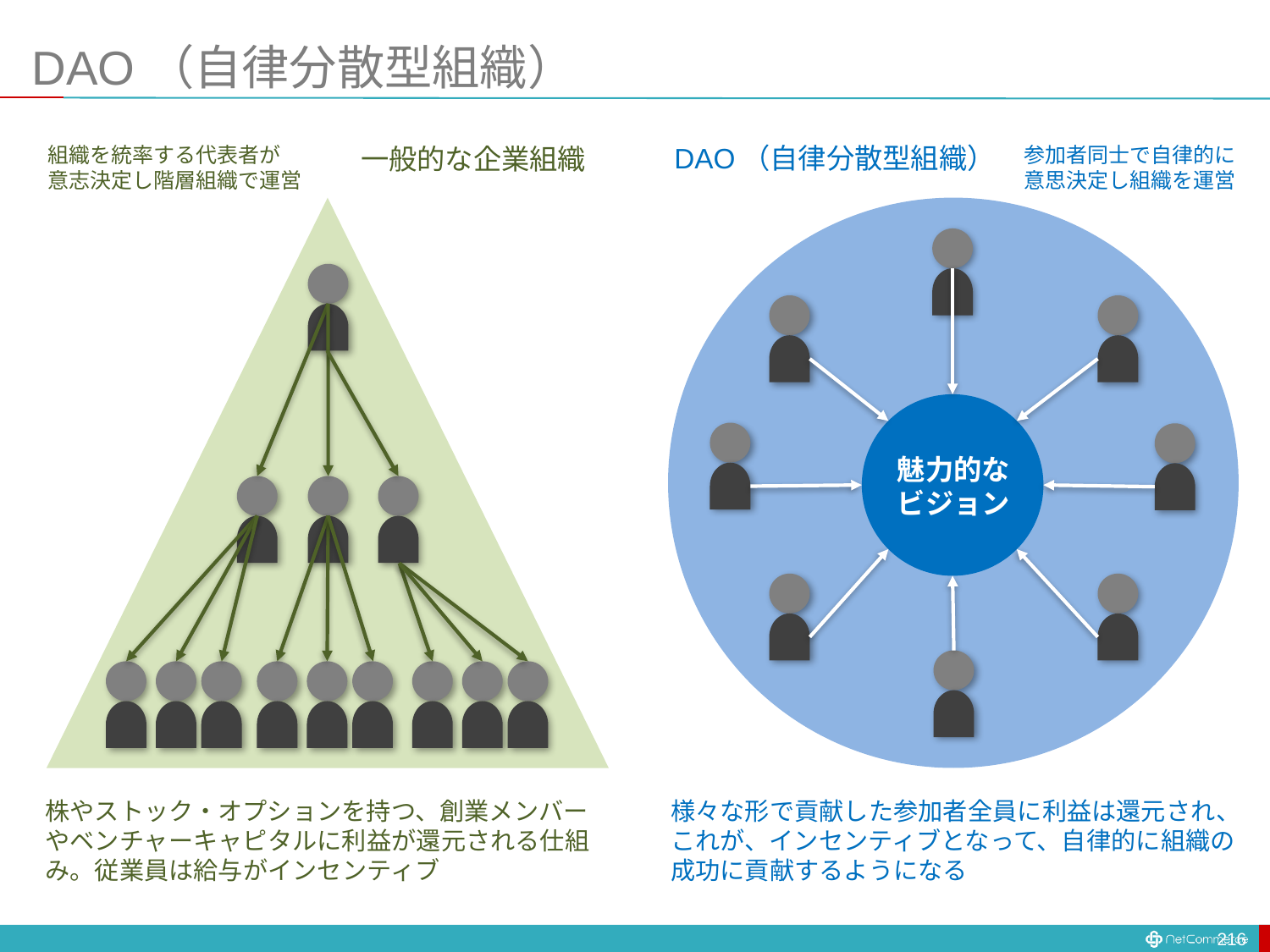

# DAO（自律分散型組織）
DAO（自律分散型組織）
一般的な企業組織
参加者同士で自律的に
意思決定し組織を運営
組織を統率する代表者が
意志決定し階層組織で運営

魅力的な
ビジョン

株やストック・オプションを持つ、創業メンバーやベンチャーキャピタルに利益が還元される仕組み。従業員は給与がインセンティブ
様々な形で貢献した参加者全員に利益は還元され、これが、インセンティブとなって、自律的に組織の成功に貢献するようになる
216